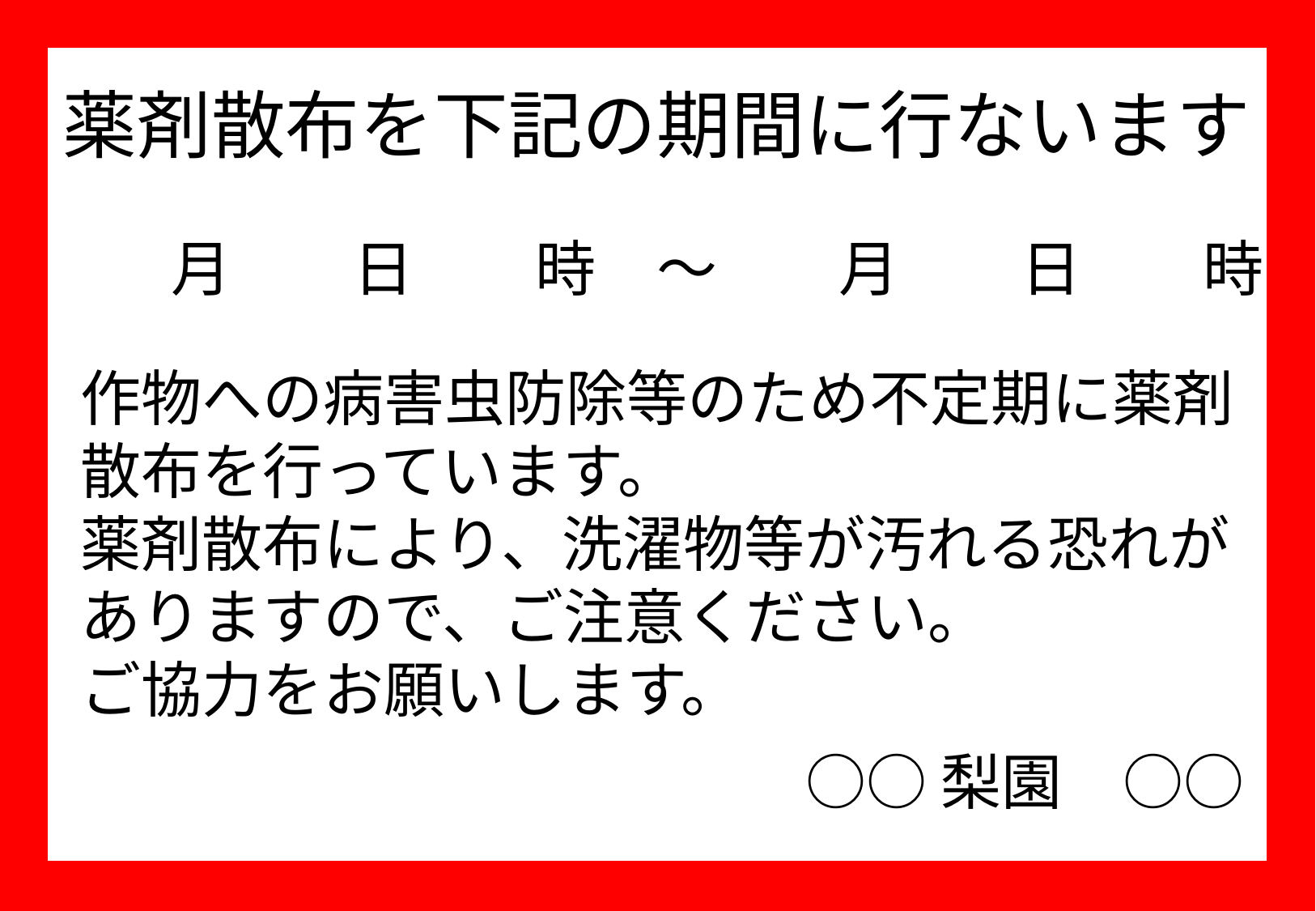

薬剤散布を下記の期間に行ないます
　　月　　日　　時　～　　月　　日　　時
作物への病害虫防除等のため不定期に薬剤
散布を行っています。
薬剤散布により、洗濯物等が汚れる恐れが
ありますので、ご注意ください。
ご協力をお願いします。
○○梨園　○○